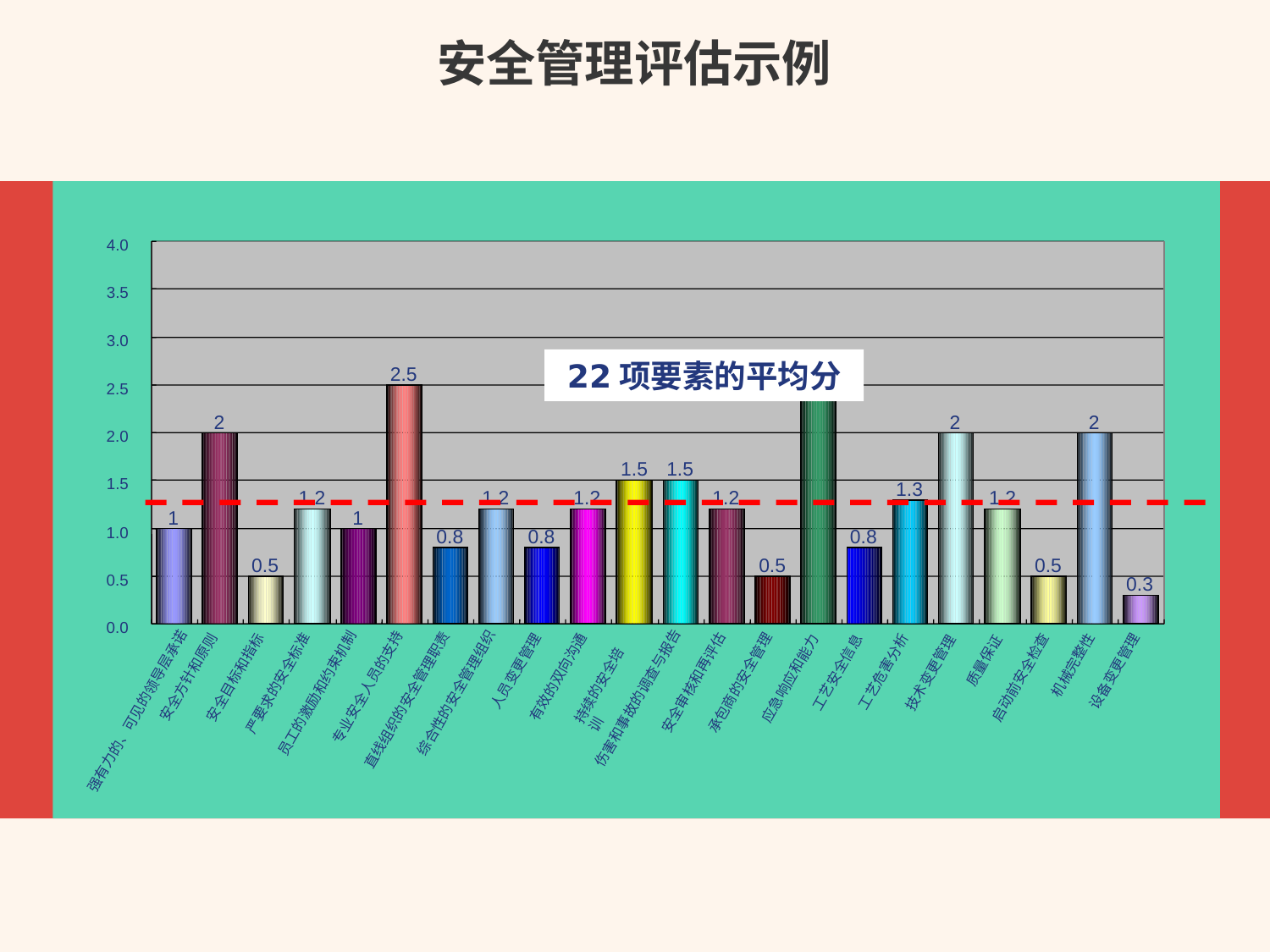

# 安全管理评估示例

4.0

3.5

中油股份1.4
3.0

2.5
2.5
2.5

2
2
2
2.0

1.5
1.5
1.5
1.3

1.2
1.2
1.2
1.2
1.2

1
1
1.0
0.8
0.8
0.8

0.5
0.5
0.5
0.5
0.3

0.0

质量保证
机械完整性
人员变更管理
设备变更管理
工艺危害分析
工艺安全信息
技术变更管理
安全方针和原则
有效的双向沟通
安全目标和指标
启动前安全检查
应急响应和能力
持续的安全培训
安全审核和再评估
承包商的安全管理
严要求的安全标准
专业安全人员的支持
综合性的安全管理组织
员工的激励和约束机制
伤害和事故的调查与报告
直线组织的安全管理职责
强有力的、可见的领导层承诺
22项要素的平均分